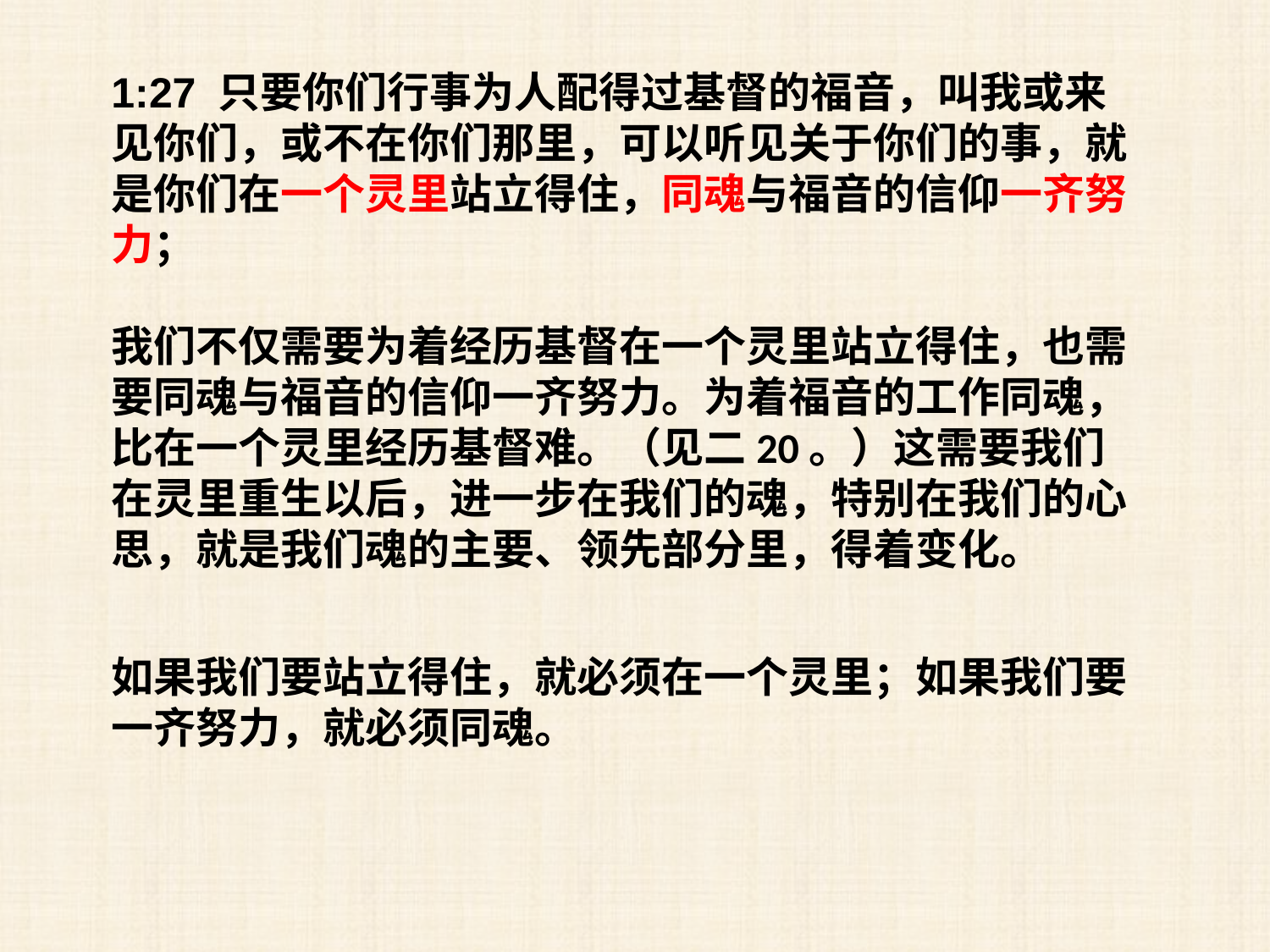

1:27 只要你们行事为人配得过基督的福音，叫我或来见你们，或不在你们那里，可以听见关于你们的事，就是你们在一个灵里站立得住，同魂与福音的信仰一齐努力；
我们不仅需要为着经历基督在一个灵里站立得住，也需要同魂与福音的信仰一齐努力。为着福音的工作同魂，比在一个灵里经历基督难。（见二20。）这需要我们在灵里重生以后，进一步在我们的魂，特别在我们的心思，就是我们魂的主要、领先部分里，得着变化。
如果我们要站立得住，就必须在一个灵里；如果我们要一齐努力，就必须同魂。